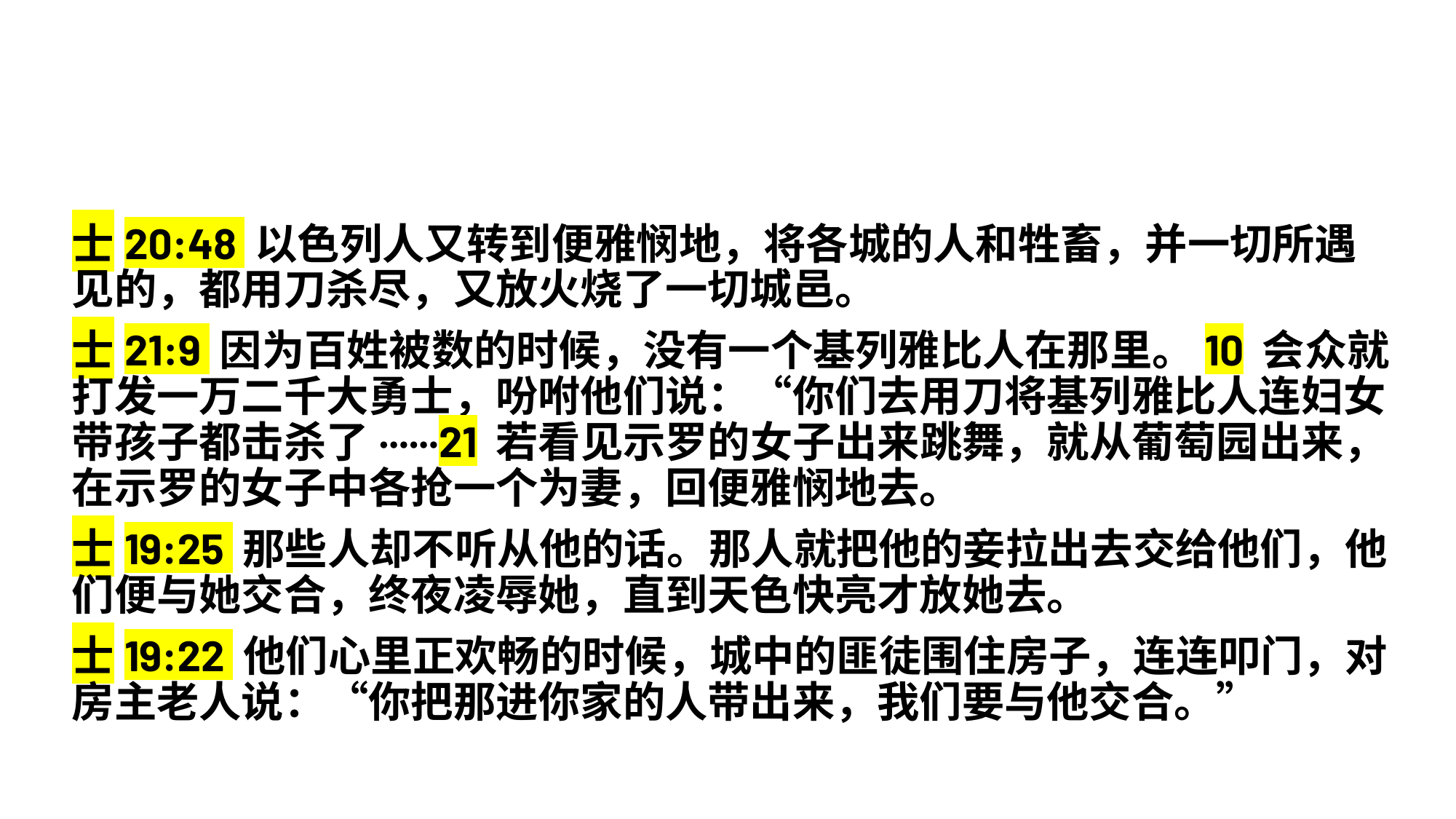

士20:48 以色列人又转到便雅悯地，将各城的人和牲畜，并一切所遇见的，都用刀杀尽，又放火烧了一切城邑。
士21:9 因为百姓被数的时候，没有一个基列雅比人在那里。10 会众就打发一万二千大勇士，吩咐他们说：“你们去用刀将基列雅比人连妇女带孩子都击杀了······21 若看见示罗的女子出来跳舞，就从葡萄园出来，在示罗的女子中各抢一个为妻，回便雅悯地去。
士19:25 那些人却不听从他的话。那人就把他的妾拉出去交给他们，他们便与她交合，终夜凌辱她，直到天色快亮才放她去。
士19:22 他们心里正欢畅的时候，城中的匪徒围住房子，连连叩门，对房主老人说：“你把那进你家的人带出来，我们要与他交合。”